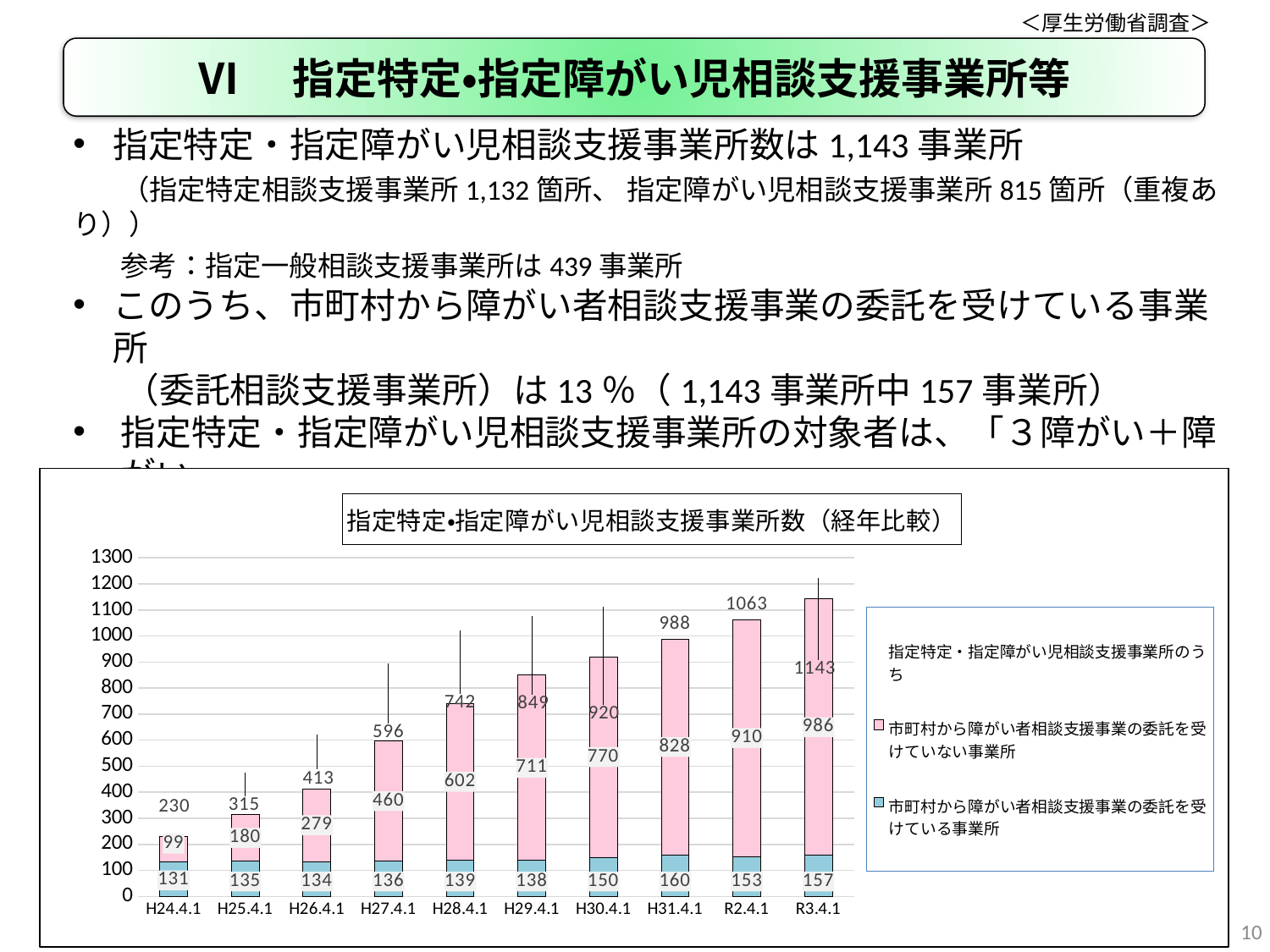

＜厚生労働省調査＞
Ⅵ　指定特定・指定障がい児相談支援事業所等
指定特定・指定障がい児相談支援事業所数は1,143事業所
　  （指定特定相談支援事業所1,132箇所、 指定障がい児相談支援事業所815箇所（重複あり））
     参考：指定一般相談支援事業所は439事業所
このうち、市町村から障がい者相談支援事業の委託を受けている事業所
　  （委託相談支援事業所）は13％（1,143事業所中157事業所）
指定特定・指定障がい児相談支援事業所の対象者は、「３障がい＋障がい
　　児」が72％（826事業所）、「３障がいのみ」が16％（185事業所）、「障がい児
　　のみ」が4％（45事業所）等。

### Chart: 指定特定・指定障がい児相談支援事業所数（経年比較）

| Category | 市町村から障がい者相談支援事業の委託を受けている事業所 | 市町村から障がい者相談支援事業の委託を受けていない事業所 | 指定特定・指定障がい児相談支援事業所のうち |
|---|---|---|---|
| H24.4.1 | 131.0 | 99.0 | 230.0 |
| H25.4.1 | 135.0 | 180.0 | 315.0 |
| H26.4.1 | 134.0 | 279.0 | 413.0 |
| H27.4.1 | 136.0 | 460.0 | 596.0 |
| H28.4.1 | 139.0 | 602.0 | 742.0 |
| H29.4.1 | 138.0 | 711.0 | 849.0 |
| H30.4.1 | 150.0 | 770.0 | 920.0 |
| H31.4.1 | 160.0 | 828.0 | 988.0 |
| R2.4.1 | 153.0 | 910.0 | 1063.0 |
| R3.4.1 | 157.0 | 986.0 | 1143.0 |
10